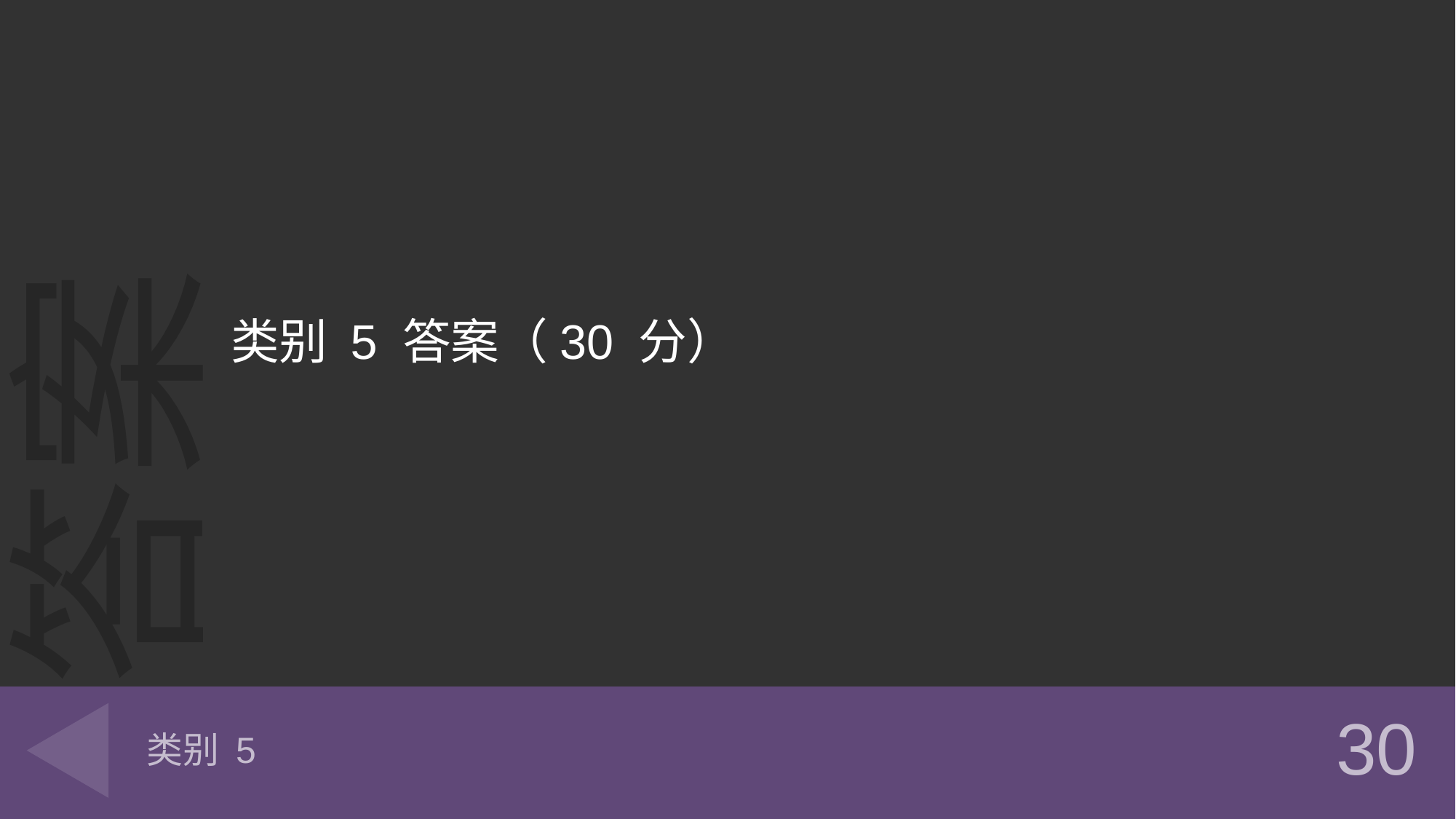

类别 5 答案（30 分）
# 类别 5
30